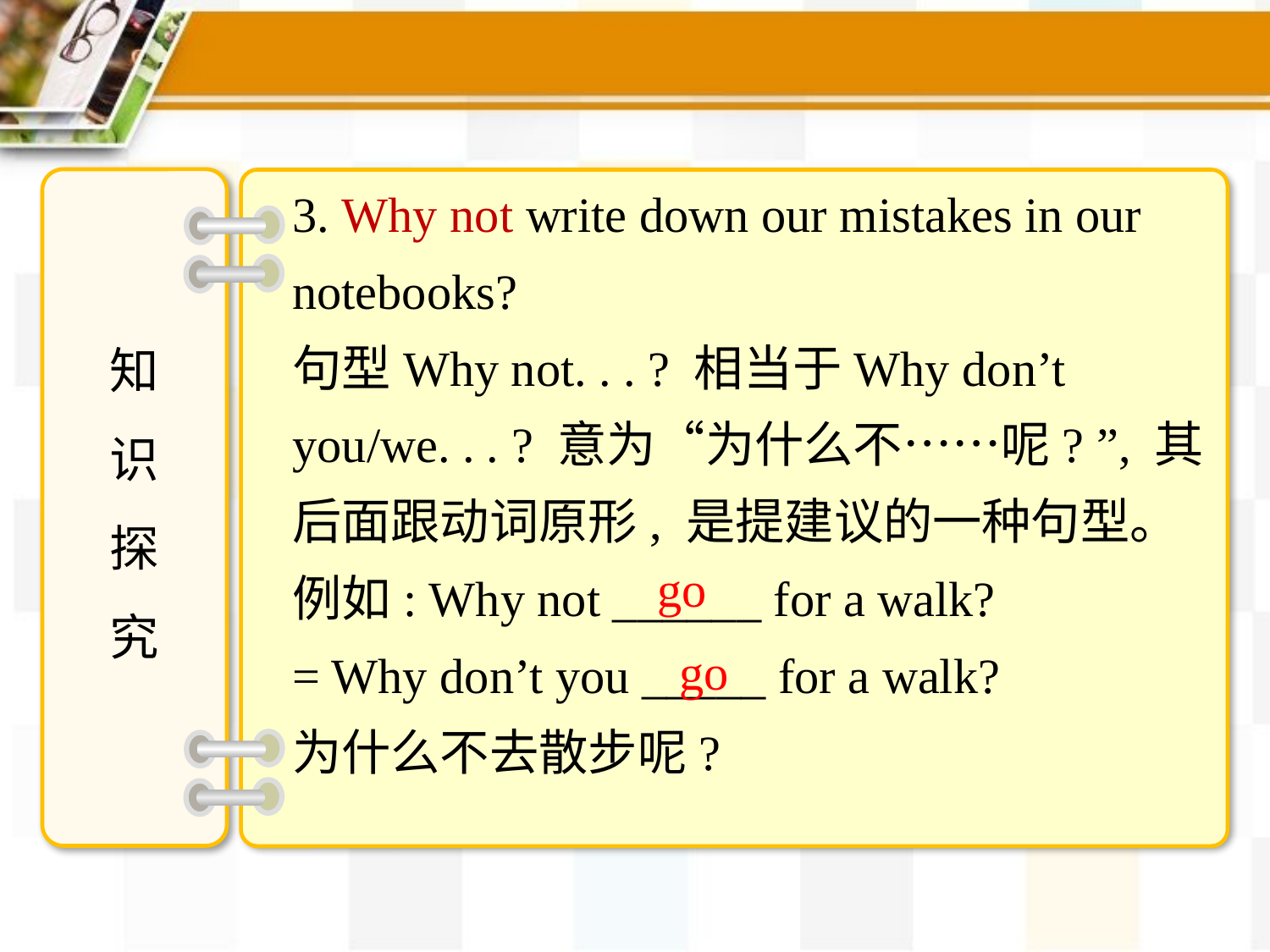

3. Why not write down our mistakes in our notebooks?
句型Why not. . . ? 相当于Why don’t you/we. . . ? 意为“为什么不……呢? ”, 其后面跟动词原形, 是提建议的一种句型。例如: Why not ______ for a walk?
= Why don’t you _____ for a walk?
为什么不去散步呢?

知
识
探究
go
go